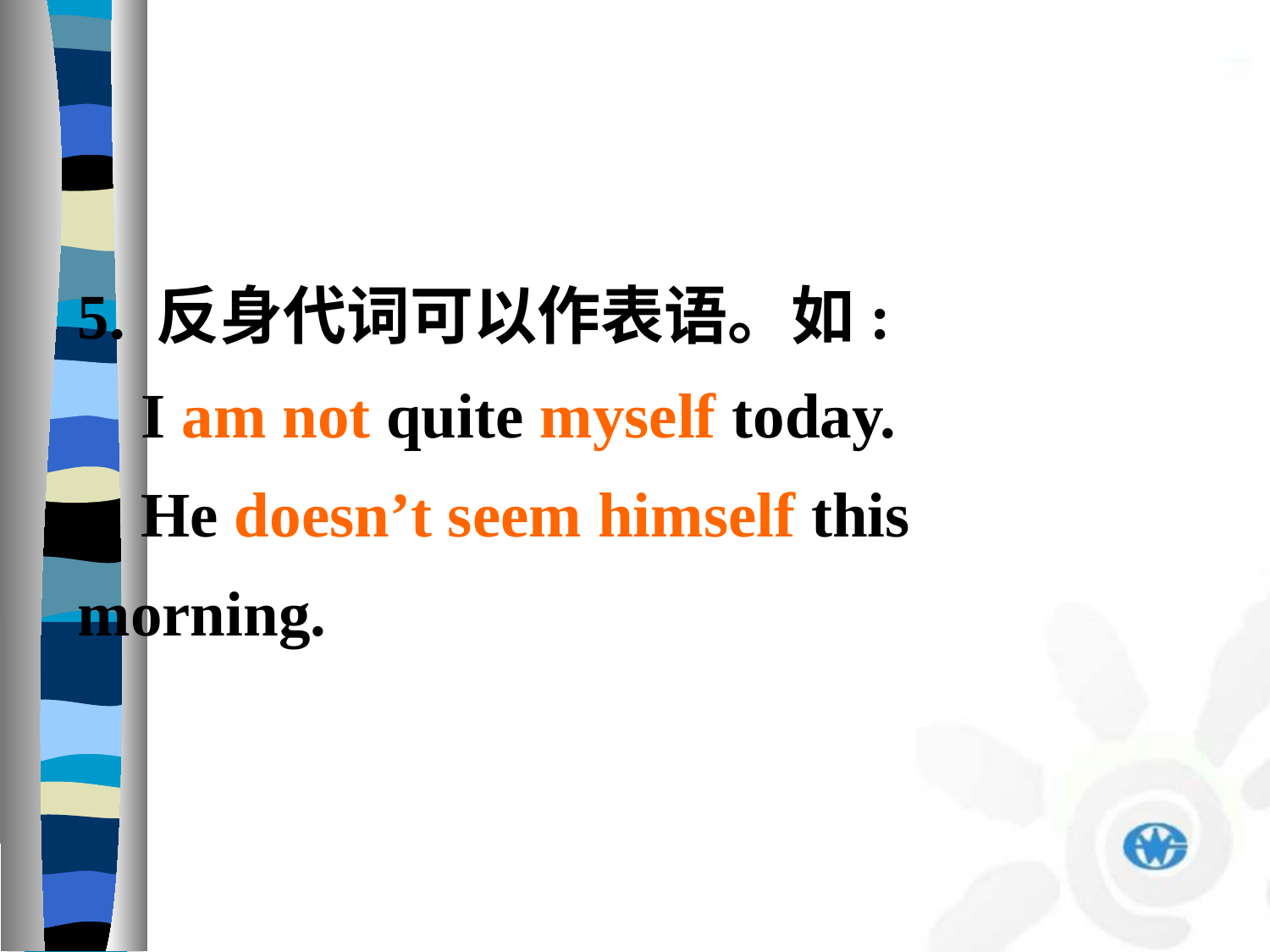

5. 反身代词可以作表语。如:
    I am not quite myself today.
    He doesn’t seem himself this morning.